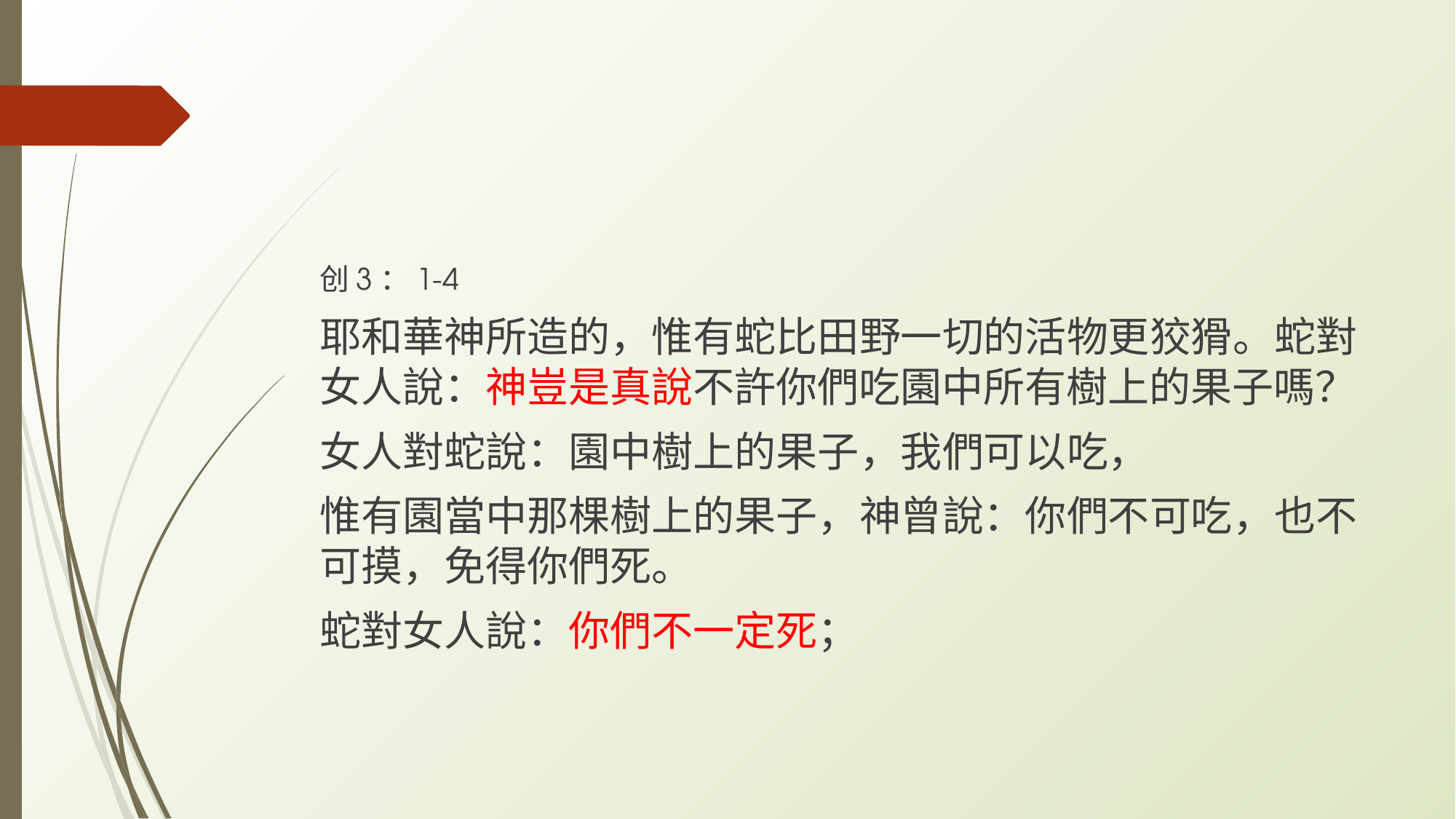

#
创3：1-4
耶和華神所造的，惟有蛇比田野一切的活物更狡猾。蛇對女人說：神豈是真說不許你們吃園中所有樹上的果子嗎？
女人對蛇說：園中樹上的果子，我們可以吃，
惟有園當中那棵樹上的果子，神曾說：你們不可吃，也不可摸，免得你們死。
蛇對女人說：你們不一定死；